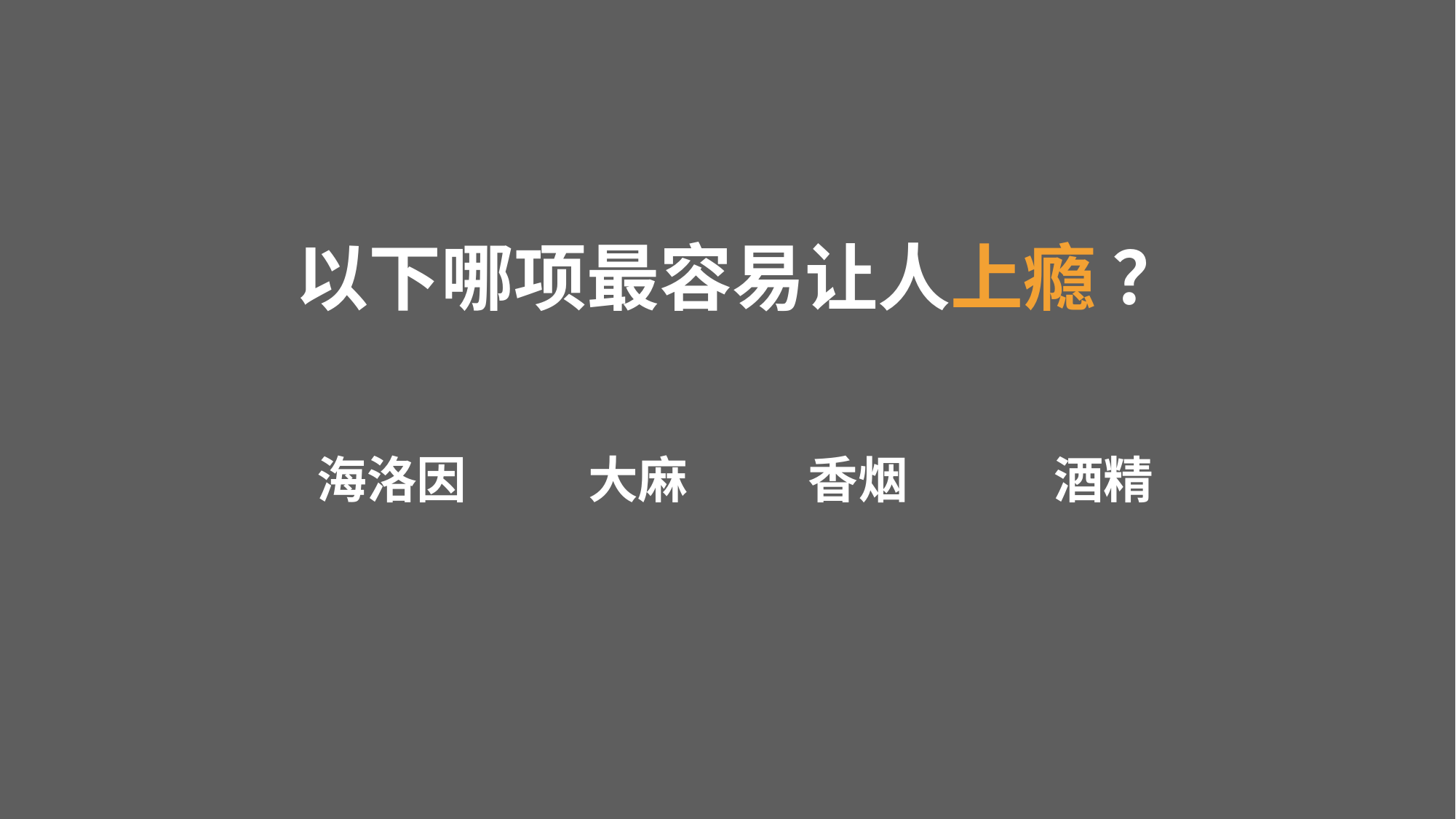

# 以下哪项最容易让人上瘾 ？
海洛因
大麻
香烟
酒精